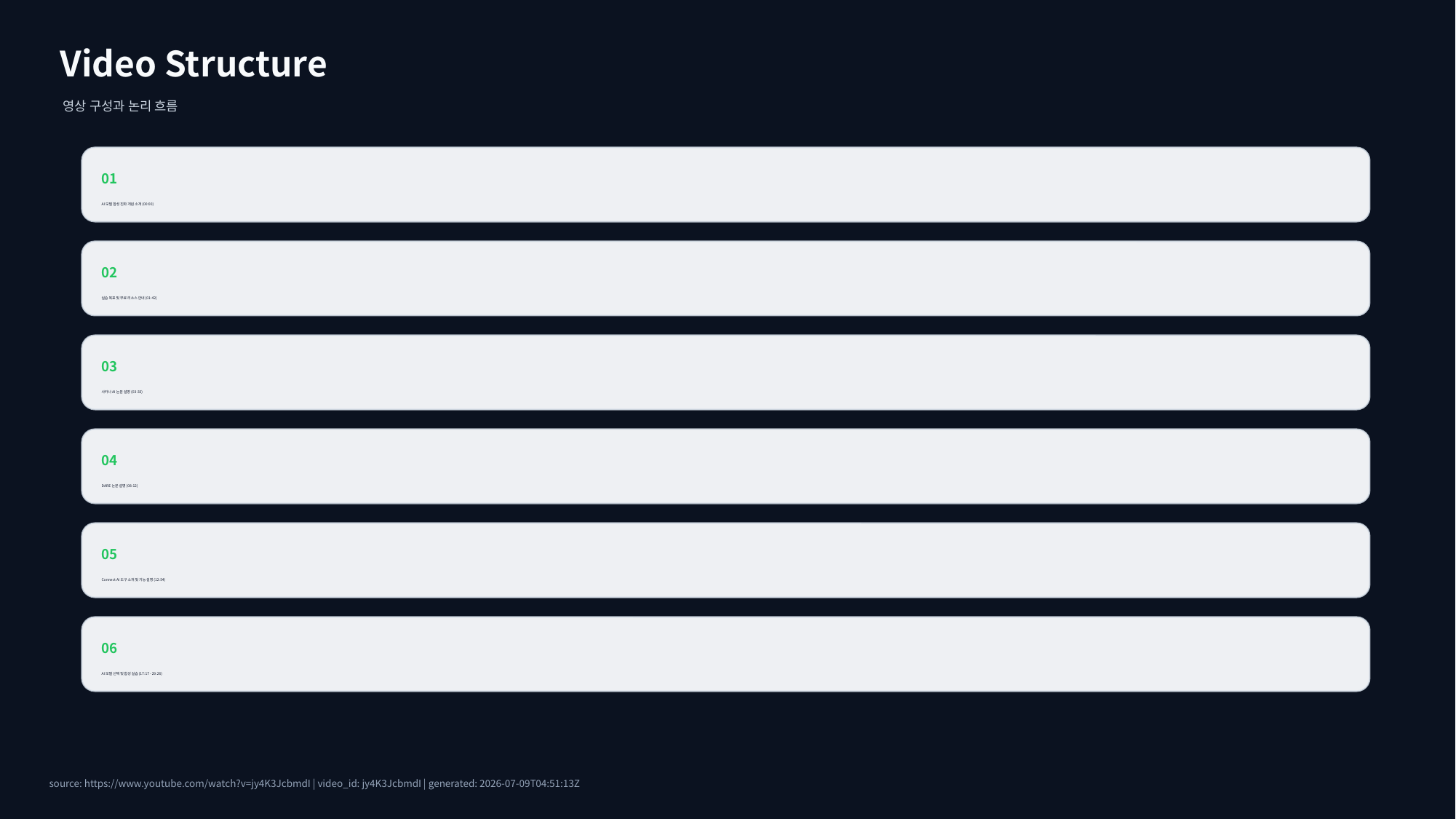

Video Structure
영상 구성과 논리 흐름

01
AI 모델 합성 진화 개념 소개 (00:00)

02
실습 목표 및 무료 리소스 안내 (01:42)

03
사카나 AI 논문 설명 (03:33)

04
DARE 논문 설명 (08:12)

05
Connect AI 도구 소개 및 기능 설명 (12:54)

06
AI 모델 선택 및 합성 실습 (17:17 - 29:26)
source: https://www.youtube.com/watch?v=jy4K3JcbmdI | video_id: jy4K3JcbmdI | generated: 2026-07-09T04:51:13Z